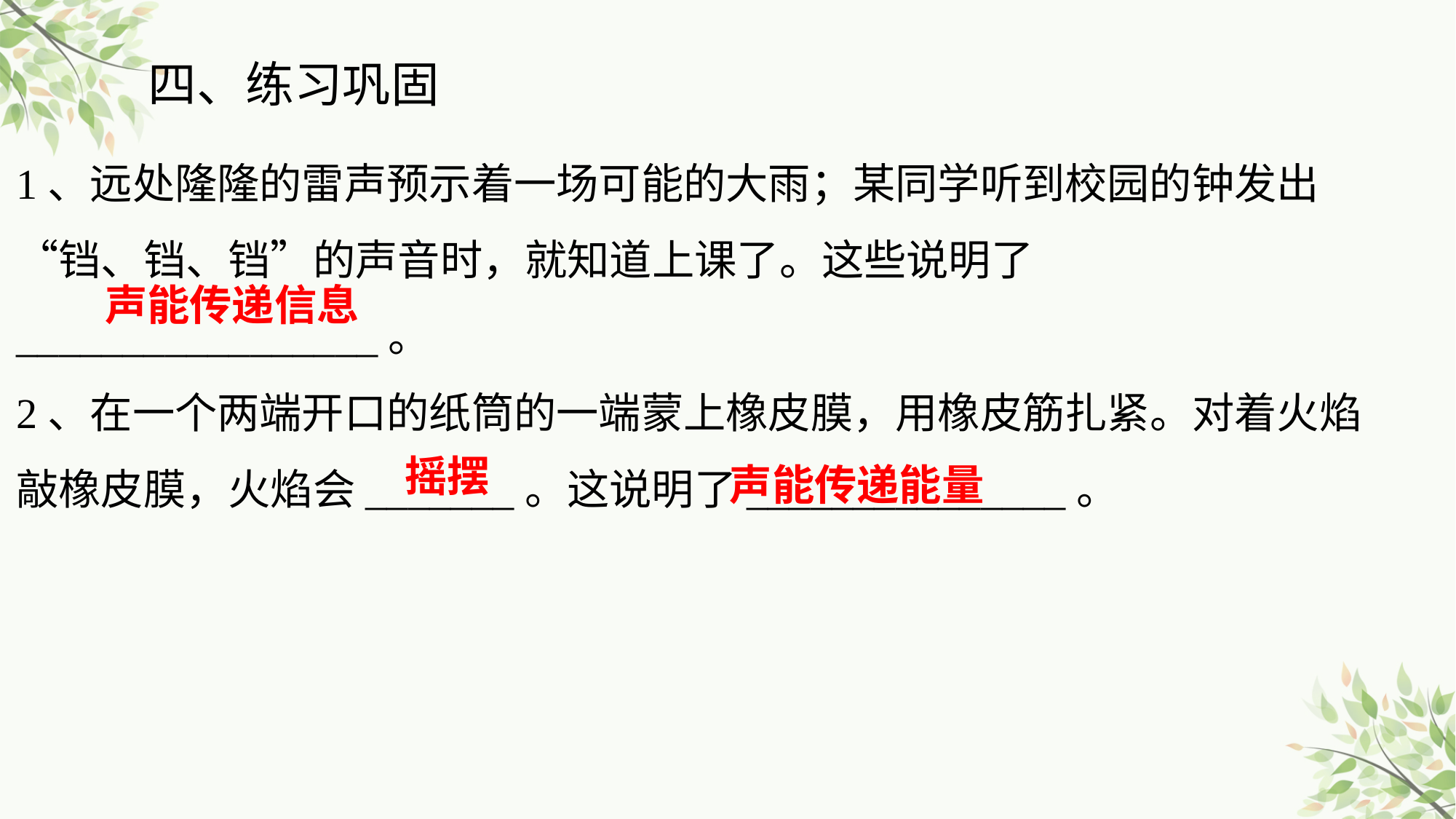

四、练习巩固
1、远处隆隆的雷声预示着一场可能的大雨；某同学听到校园的钟发出“铛、铛、铛”的声音时，就知道上课了。这些说明了_________________。
2、在一个两端开口的纸筒的一端蒙上橡皮膜，用橡皮筋扎紧。对着火焰敲橡皮膜，火焰会_______。这说明了_______________。
声能传递信息
摇摆
声能传递能量